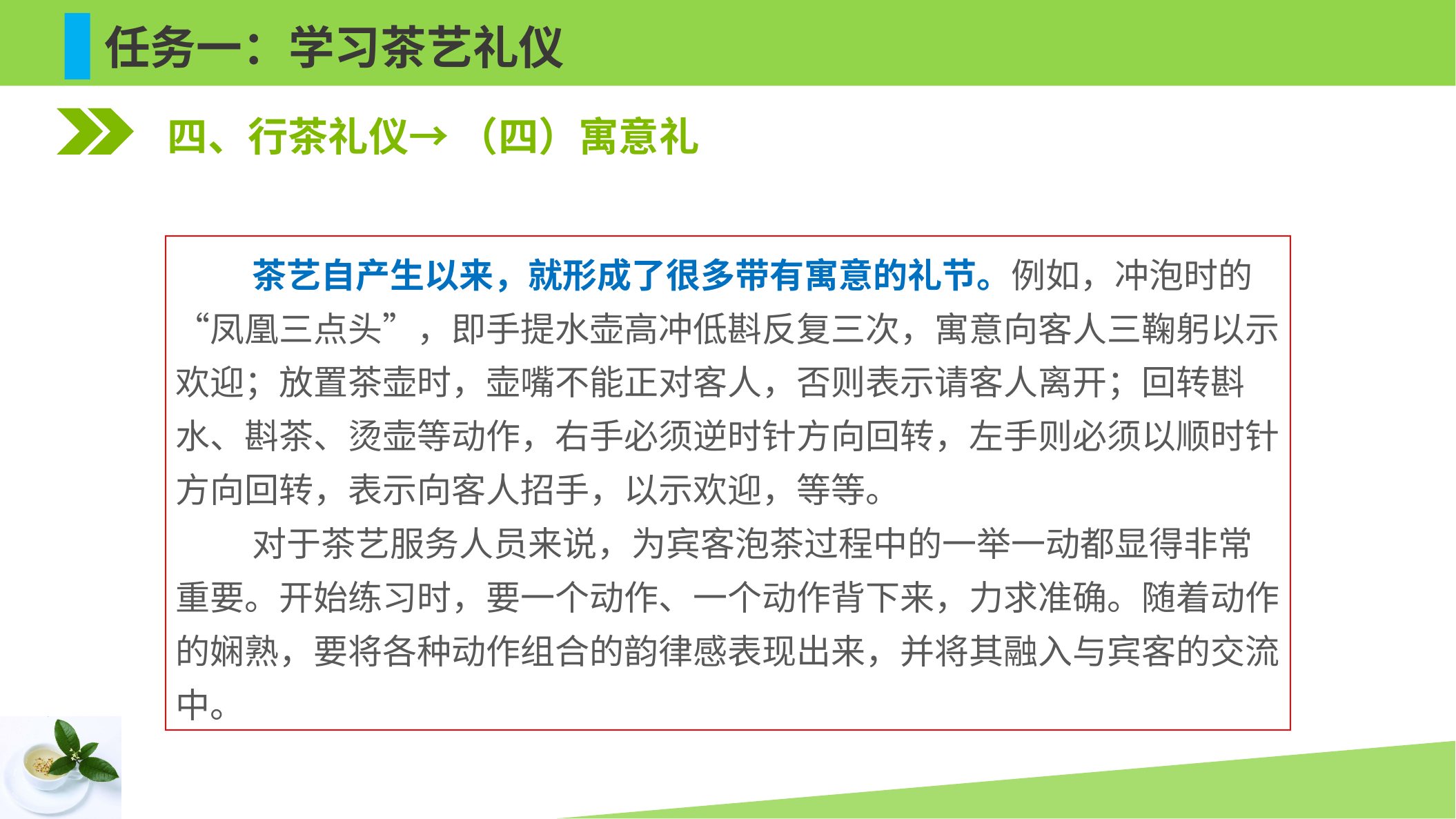

任务一：学习茶艺礼仪
四、行茶礼仪→ （四）寓意礼

 茶艺自产生以来，就形成了很多带有寓意的礼节。例如，冲泡时的“凤凰三点头”，即手提水壶高冲低斟反复三次，寓意向客人三鞠躬以示欢迎；放置茶壶时，壶嘴不能正对客人，否则表示请客人离开；回转斟水、斟茶、烫壶等动作，右手必须逆时针方向回转，左手则必须以顺时针方向回转，表示向客人招手，以示欢迎，等等。
 对于茶艺服务人员来说，为宾客泡茶过程中的一举一动都显得非常重要。开始练习时，要一个动作、一个动作背下来，力求准确。随着动作的娴熟，要将各种动作组合的韵律感表现出来，并将其融入与宾客的交流中。